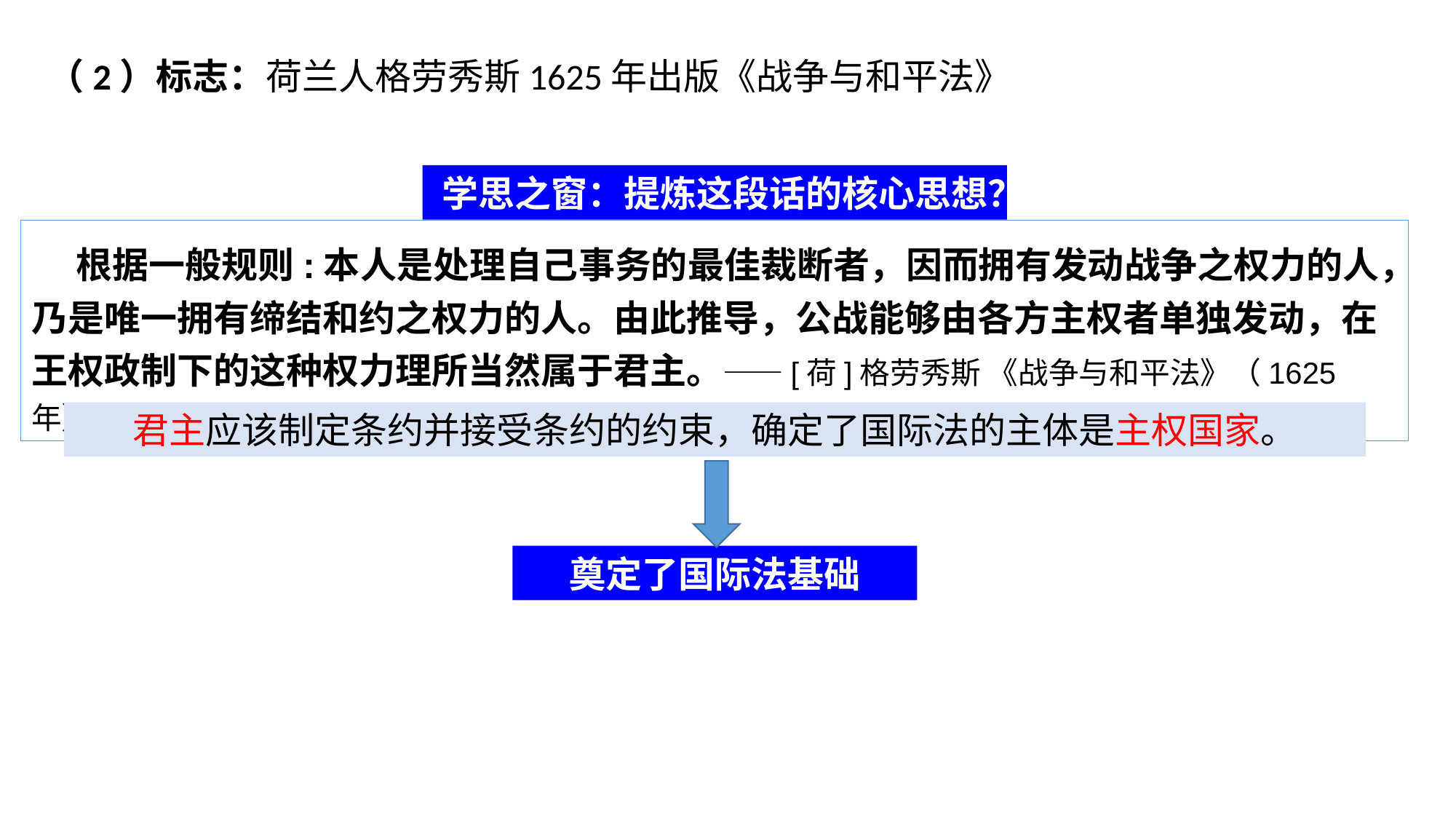

（2）标志：荷兰人格劳秀斯1625年出版《战争与和平法》
学思之窗：提炼这段话的核心思想？
    根据一般规则:本人是处理自己事务的最佳裁断者，因而拥有发动战争之权力的人，乃是唯一拥有缔结和约之权力的人。由此推导，公战能够由各方主权者单独发动，在王权政制下的这种权力理所当然属于君主。——[荷]格劳秀斯 《战争与和平法》（1625年）
君主应该制定条约并接受条约的约束，确定了国际法的主体是主权国家。

奠定了国际法基础